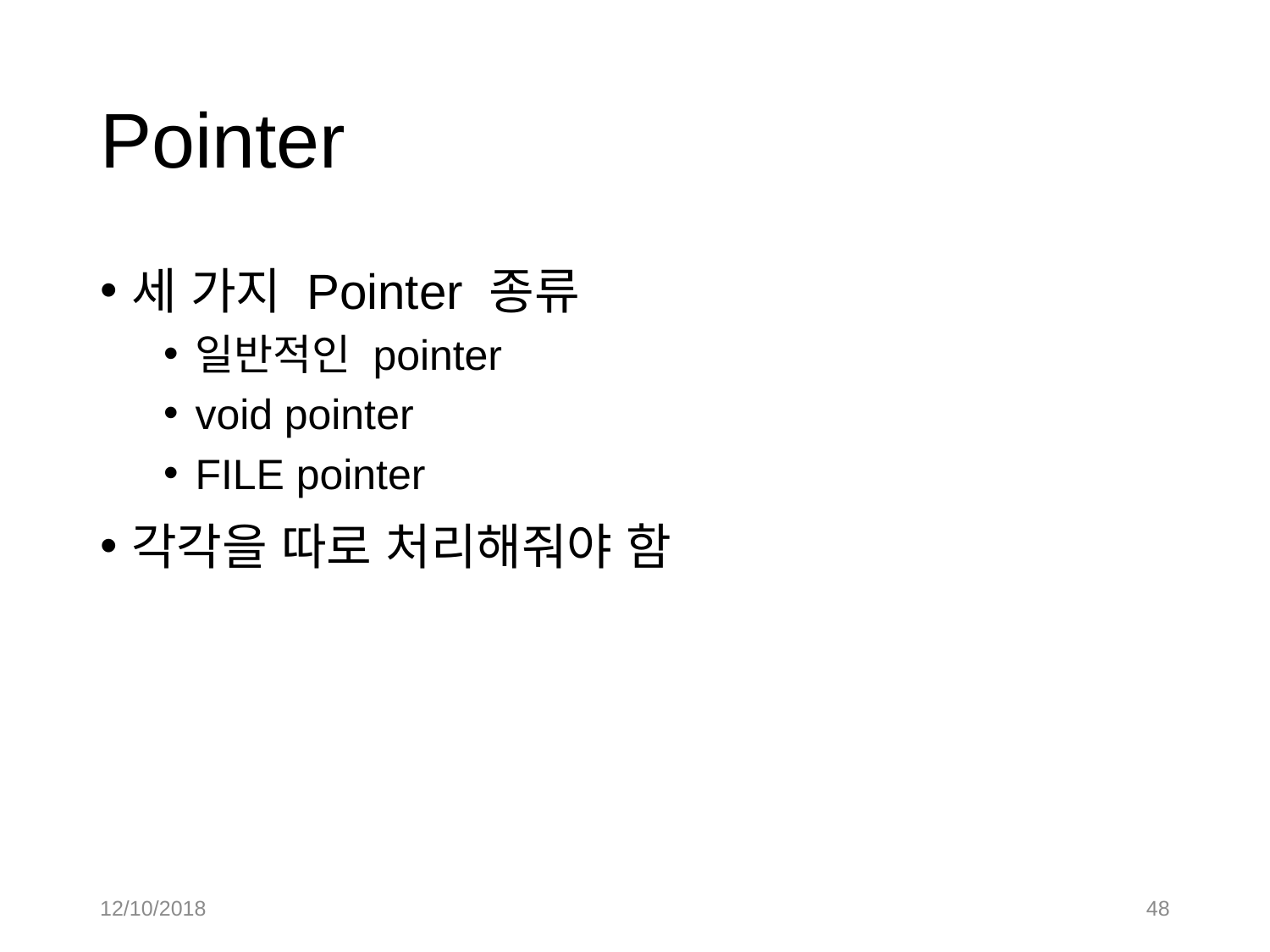

# Pointer
세 가지 Pointer 종류
일반적인 pointer
void pointer
FILE pointer
각각을 따로 처리해줘야 함
12/10/2018
48